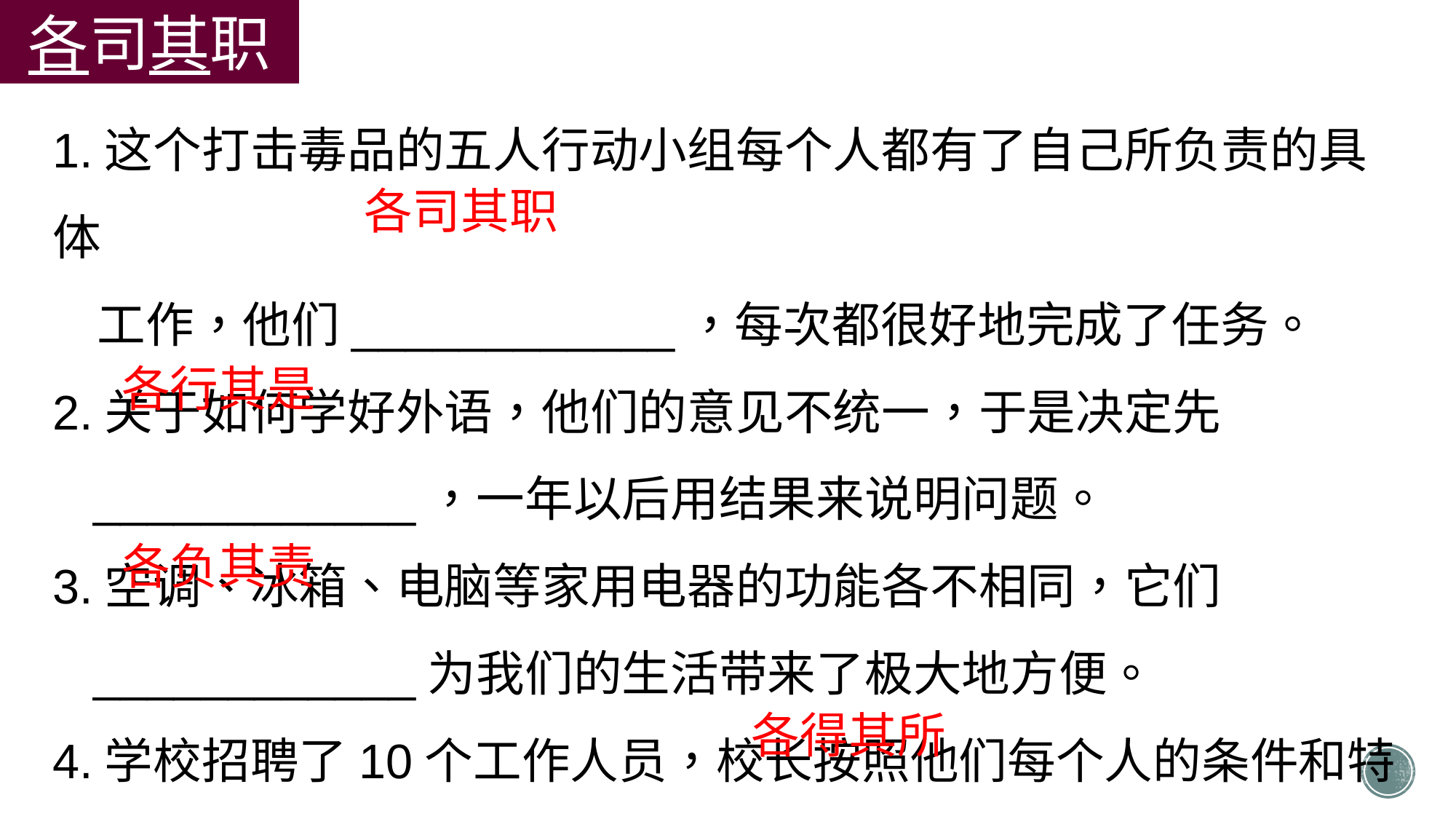

各司其职
1.这个打击毒品的五人行动小组每个人都有了自己所负责的具体
   工作，他们____________，每次都很好地完成了任务。
2.关于如何学好外语，他们的意见不统一，于是决定先
   ____________，一年以后用结果来说明问题。
3.空调、冰箱、电脑等家用电器的功能各不相同，它们
   ____________为我们的生活带来了极大地方便。
4.学校招聘了10个工作人员，校长按照他们每个人的条件和特
   点安置到了各个部门，使他们____________，发挥自己的才能。
各司其职
各行其是
各负其责
各得其所